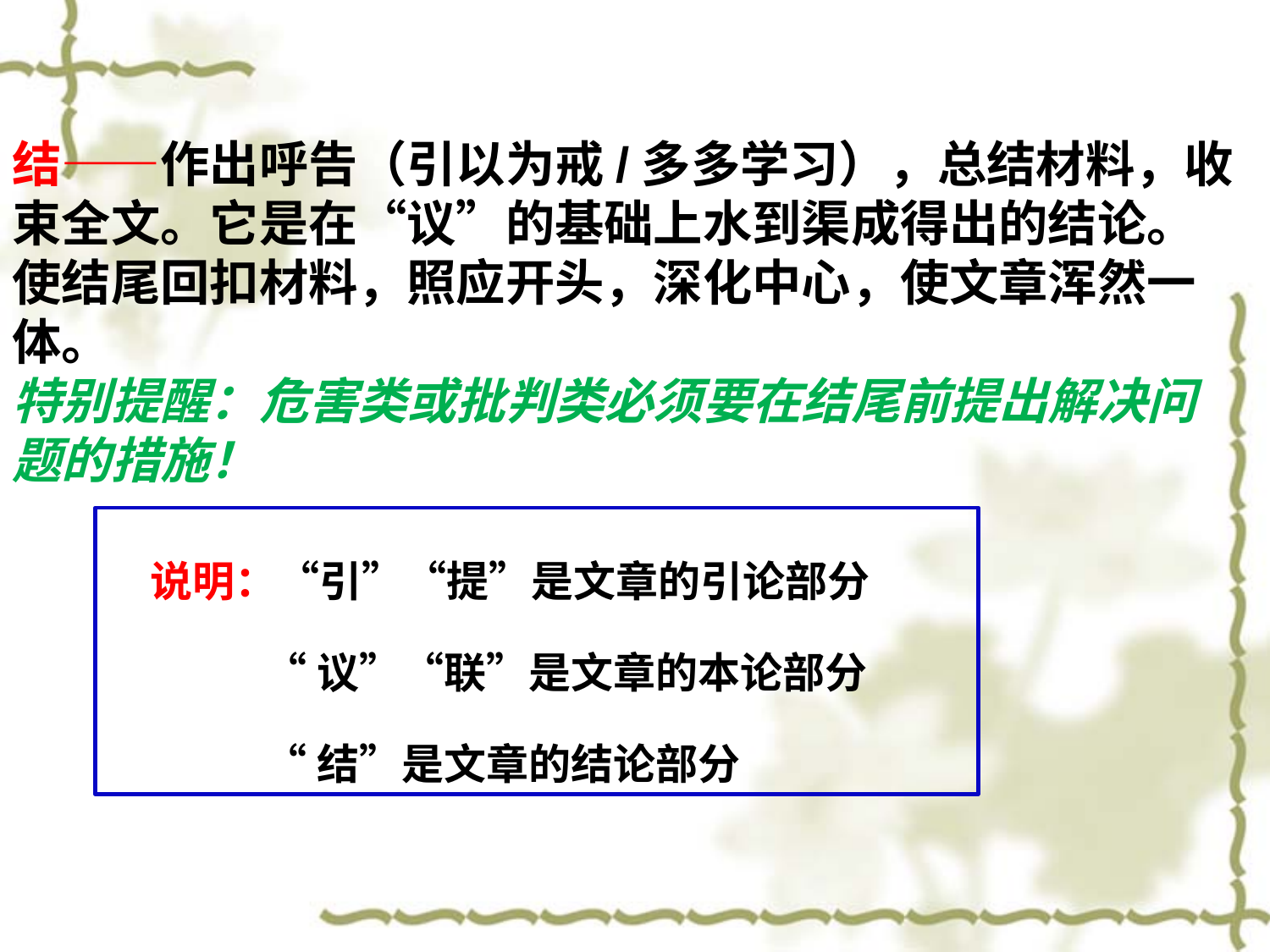

结——作出呼告（引以为戒/多多学习），总结材料，收束全文。它是在“议”的基础上水到渠成得出的结论。使结尾回扣材料，照应开头，深化中心，使文章浑然一体。
特别提醒：危害类或批判类必须要在结尾前提出解决问题的措施！
说明：“引”“提”是文章的引论部分
            “议”“联”是文章的本论部分
            “结”是文章的结论部分

11